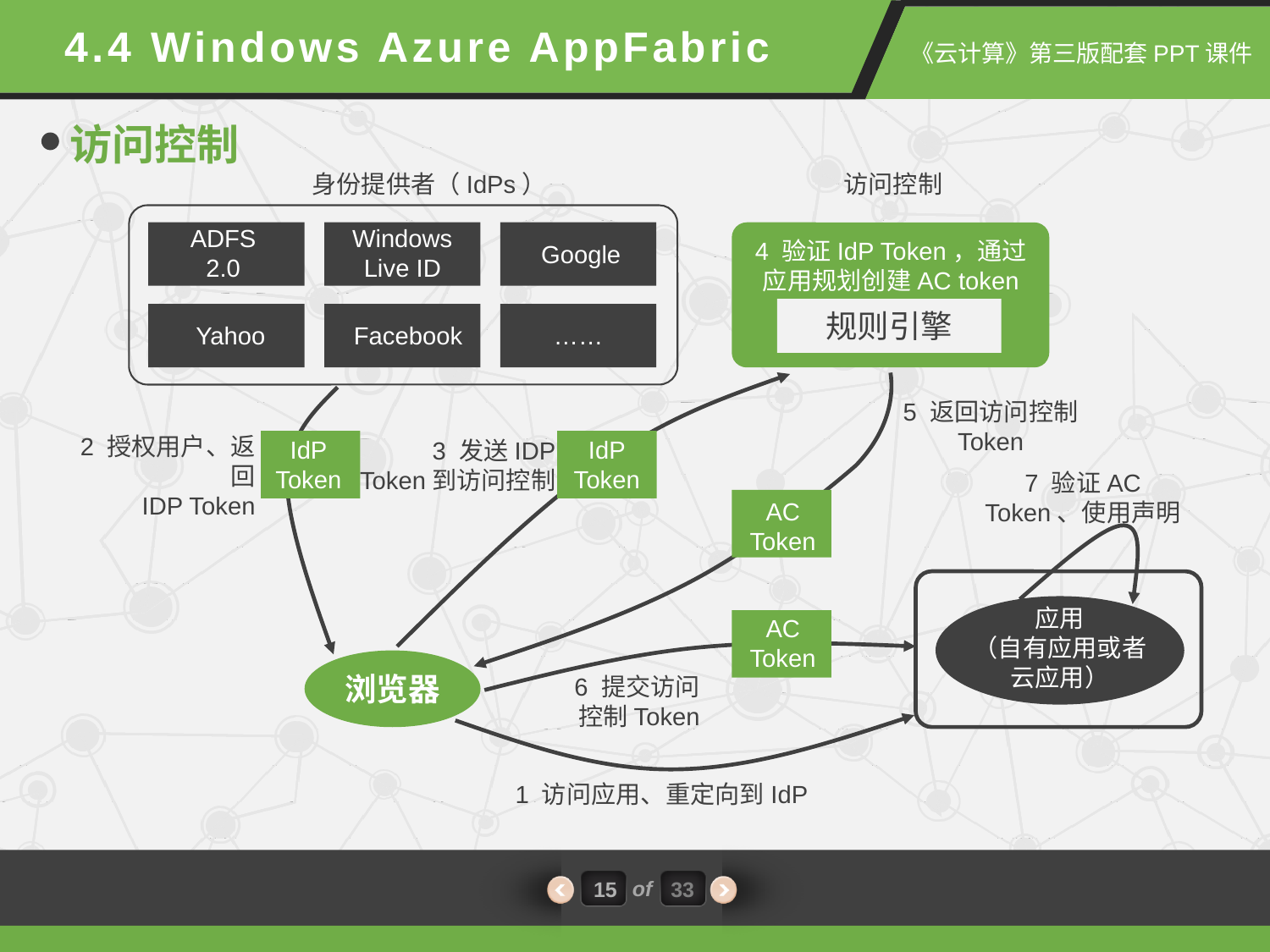

4.4 Windows Azure AppFabric
访问控制

身份提供者（IdPs）
访问控制

ADFS
2.0
Windows
Live ID

4 验证IdP Token，通过应用规划创建AC token
Google
规则引擎

Yahoo
Facebook
……

5 返回访问控制
Token
2 授权用户、返回
IDP Token
IdP
Token
IdP
Token
3 发送IDP
Token到访问控制

7 验证AC
Token、使用声明
AC
Token

应用
（自有应用或者
云应用）

AC
Token

浏览器
6 提交访问
控制Token

1 访问应用、重定向到IdP
15